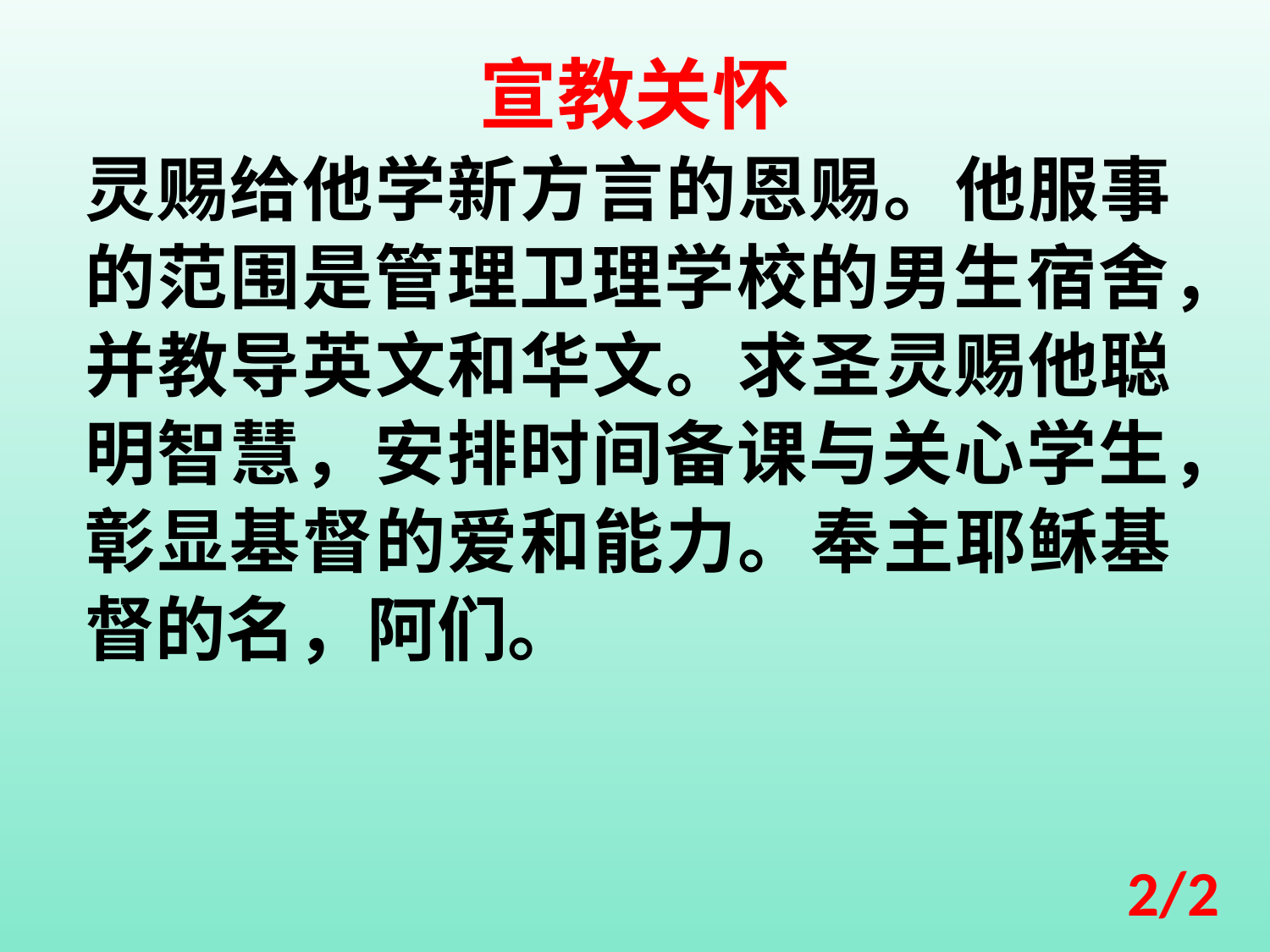

宣教关怀
灵赐给他学新方言的恩赐。他服事的范围是管理卫理学校的男生宿舍，并教导英文和华文。求圣灵赐他聪明智慧，安排时间备课与关心学生，彰显基督的爱和能力。奉主耶稣基督的名，阿们。
2/2